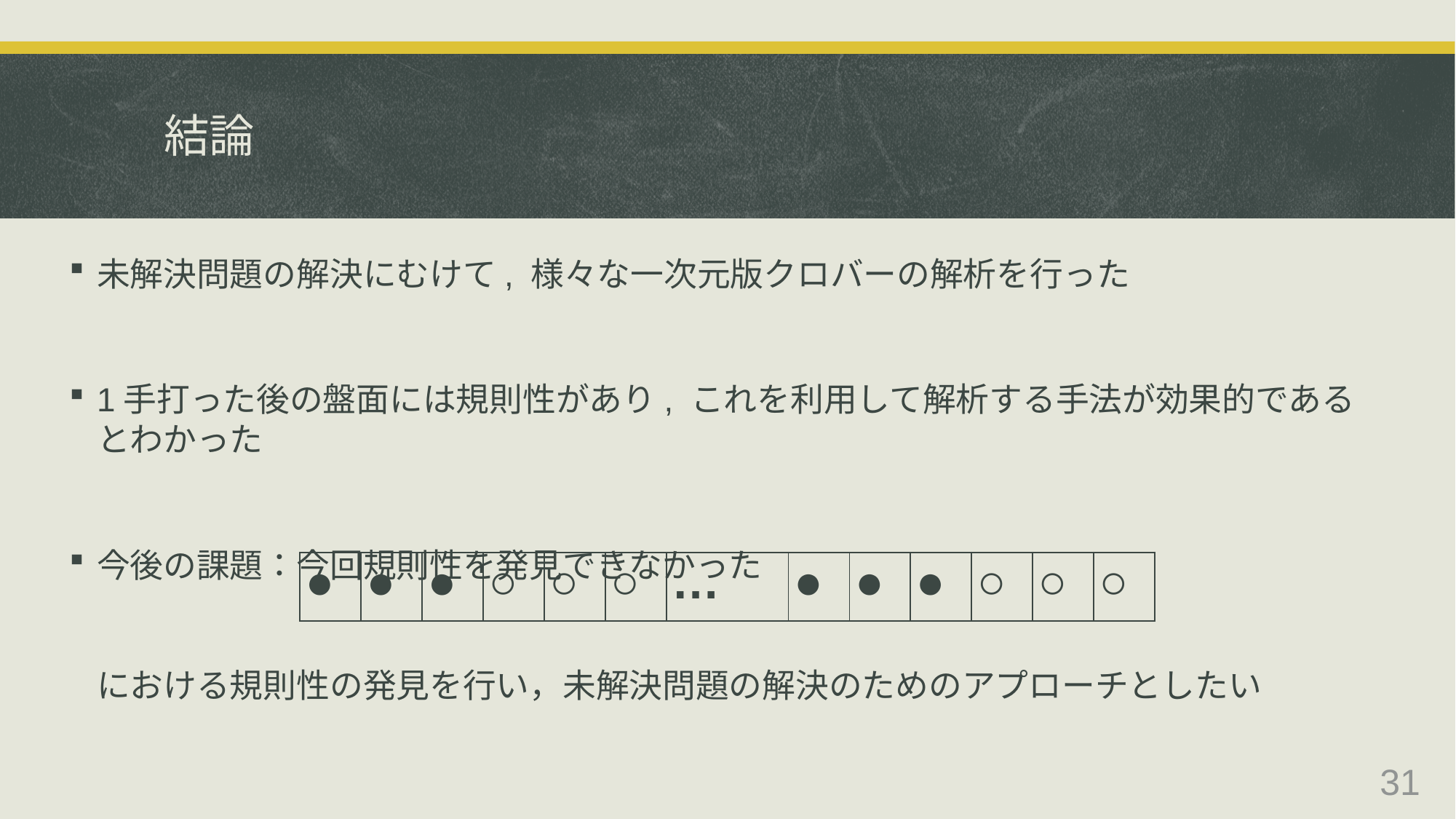

# 結論
未解決問題の解決にむけて, 様々な一次元版クロバーの解析を行った

1手打った後の盤面には規則性があり, これを利用して解析する手法が効果的であるとわかった

今後の課題：今回規則性を発見できなかった
における規則性の発見を行い，未解決問題の解決のためのアプローチとしたい
| ● | ● | ● | ○ | ○ | ○ | … | ● | ● | ● | ○ | ○ | ○ |
| --- | --- | --- | --- | --- | --- | --- | --- | --- | --- | --- | --- | --- |
31